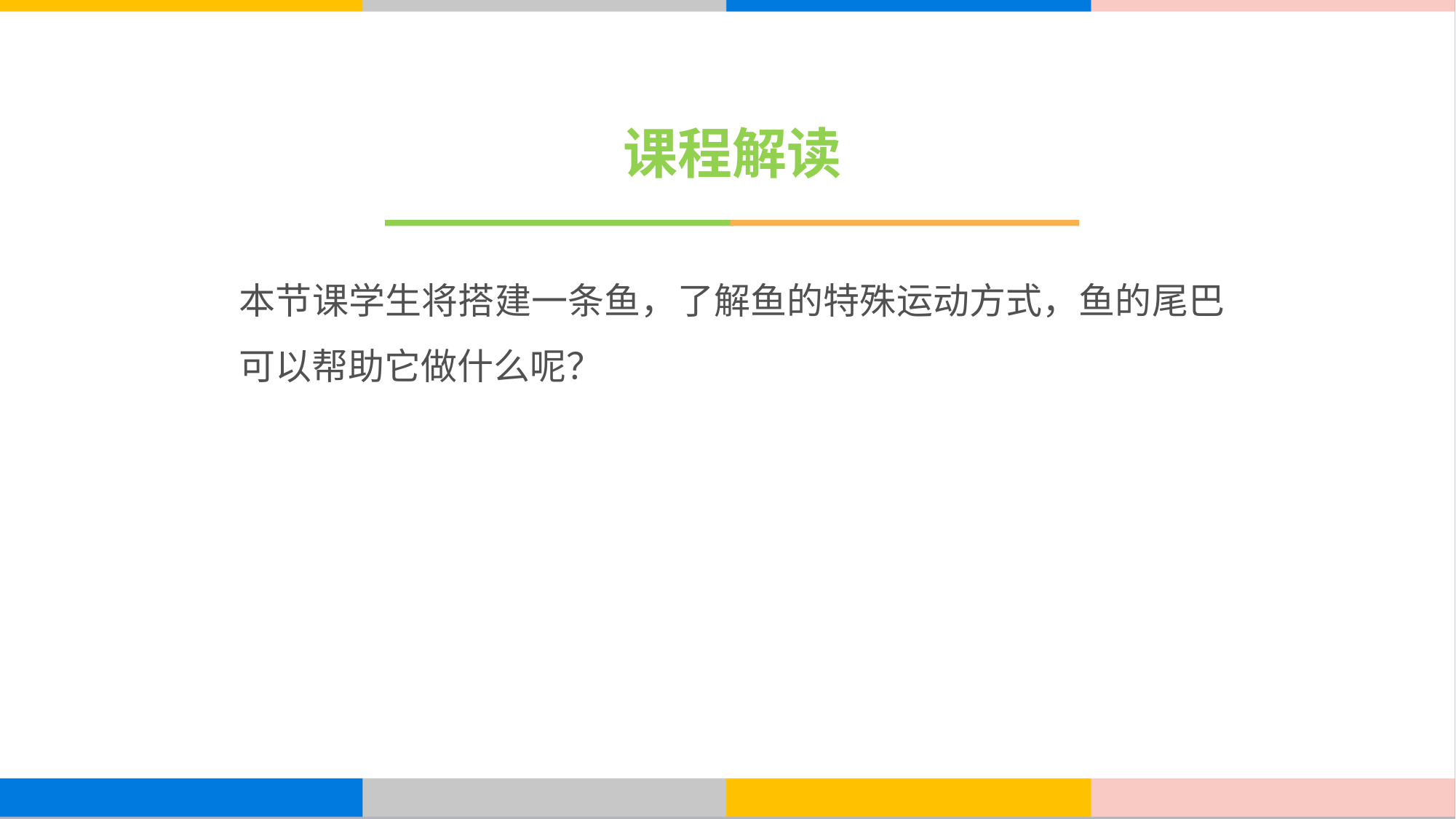

# 课程解读
本节课学生将搭建一条鱼，了解鱼的特殊运动方式，鱼的尾巴可以帮助它做什么呢？